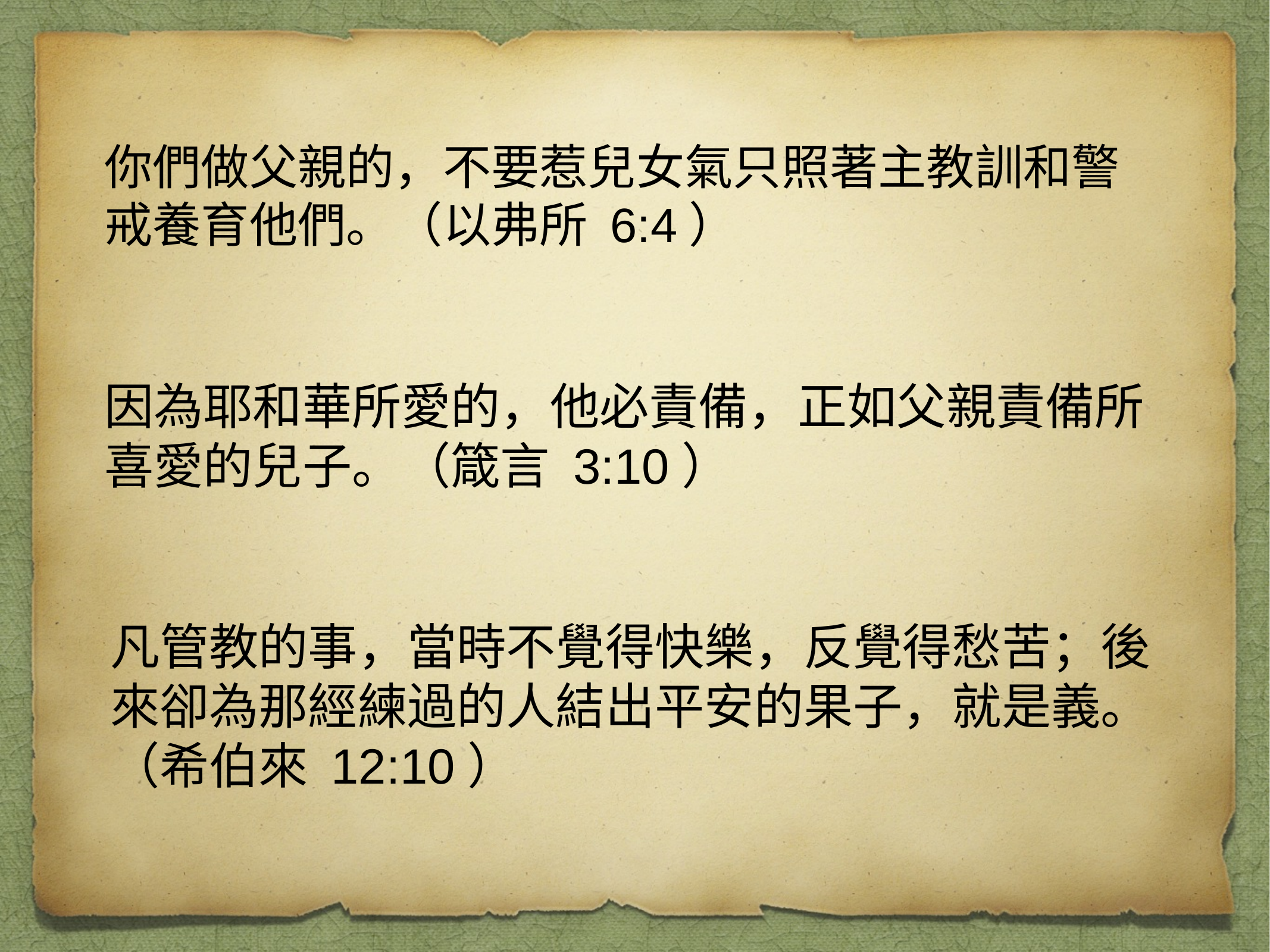

你們做父親的，不要惹兒女氣只照著主教訓和警戒養育他們。（以弗所 6:4）
因為耶和華所愛的，他必責備，正如父親責備所喜愛的兒子。（箴言 3:10）
凡管教的事，當時不覺得快樂，反覺得愁苦；後來卻為那經練過的人結出平安的果子，就是義。（希伯來 12:10）